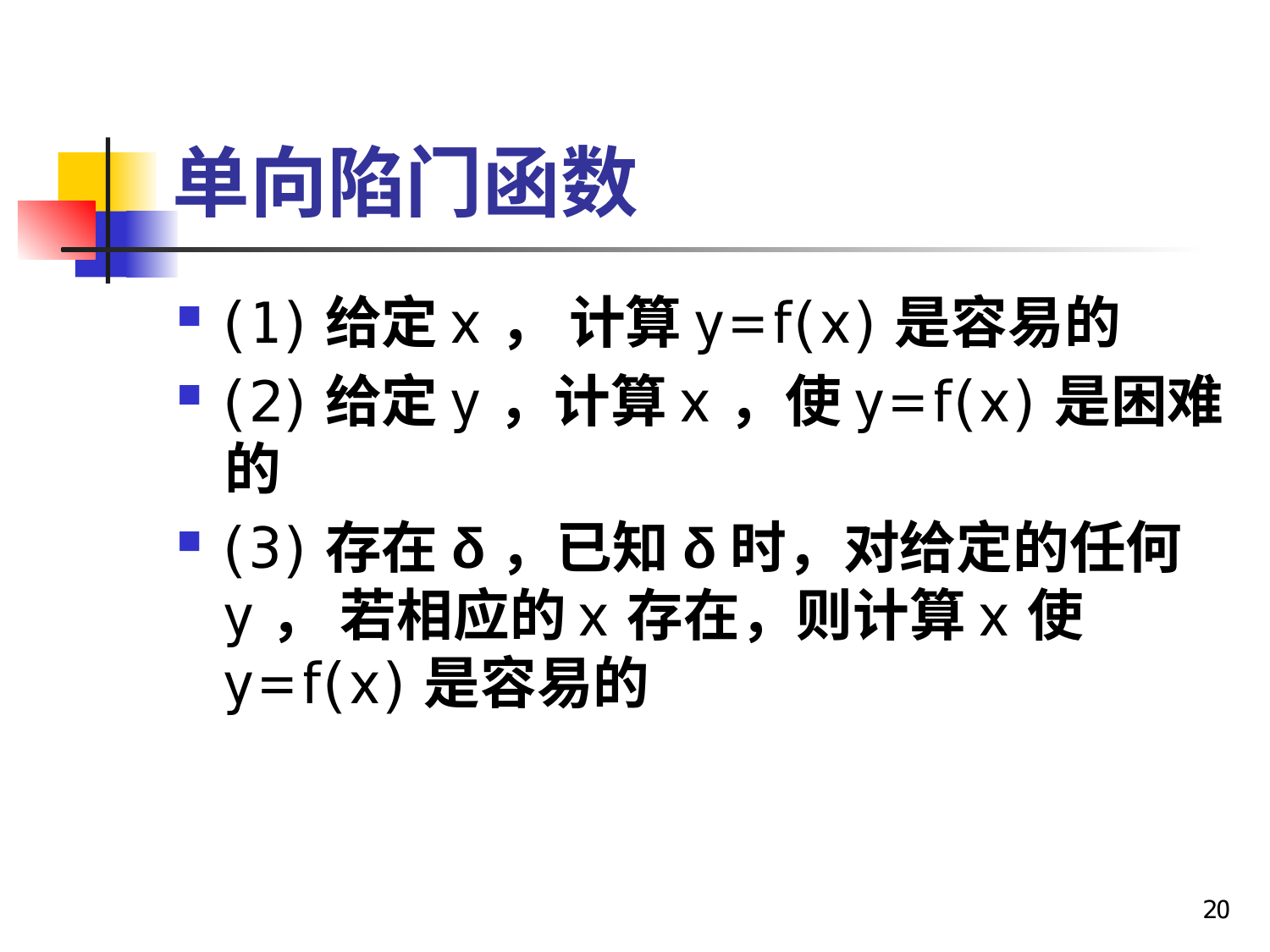

# 单向陷门函数
(1)给定x， 计算y=f(x)是容易的
(2)给定y，计算x，使y=f(x)是困难的
(3)存在δ，已知δ时，对给定的任何y， 若相应的x存在，则计算x使y=f(x)是容易的

20